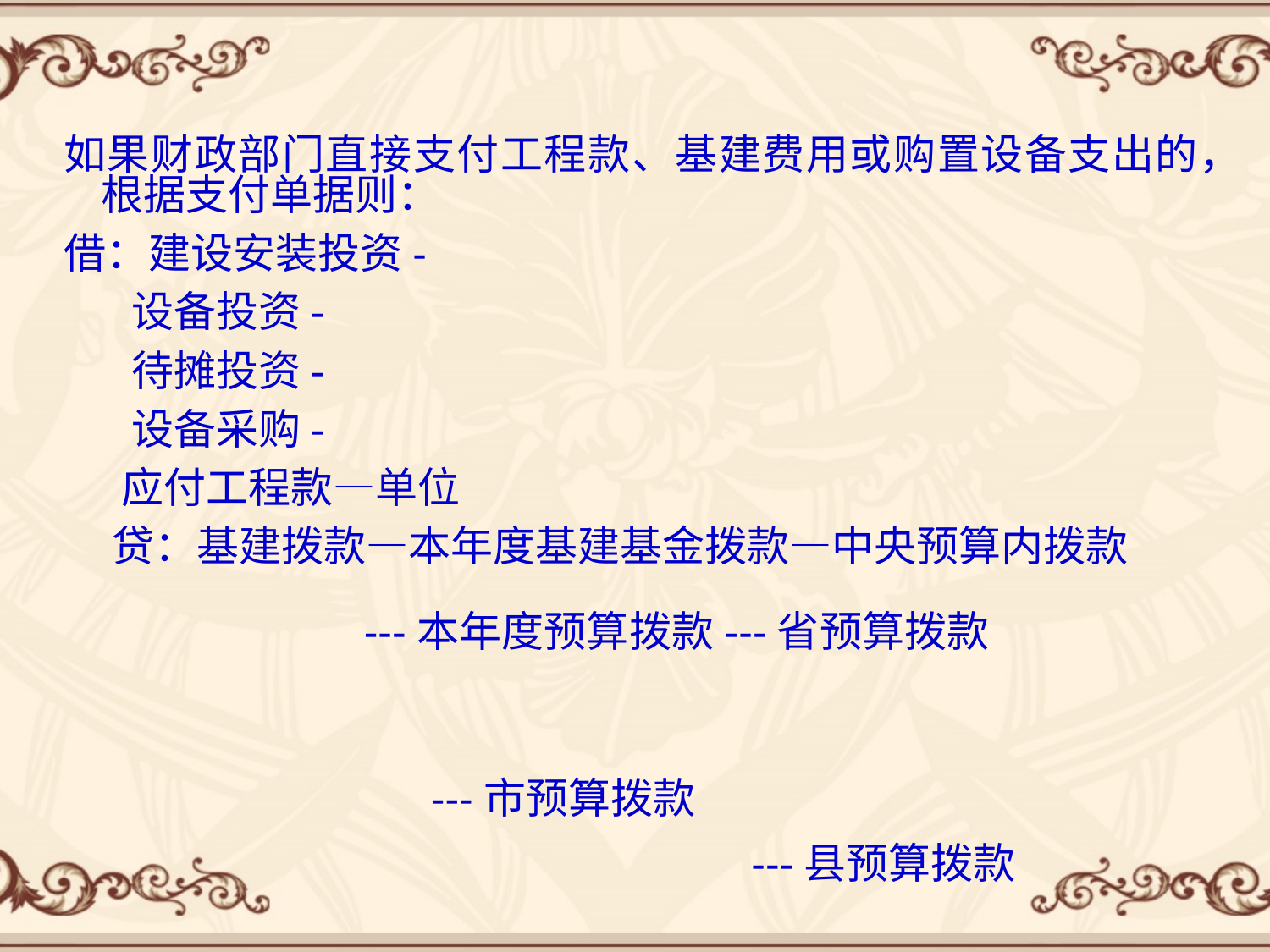

如果财政部门直接支付工程款、基建费用或购置设备支出的，根据支付单据则：
借：建设安装投资-
      设备投资-
      待摊投资-
      设备采购-
     应付工程款—单位
    贷：基建拨款—本年度基建基金拨款—中央预算内拨款
                         ---本年度预算拨款---省预算拨款
                 ---市预算拨款
                                                          ---县预算拨款